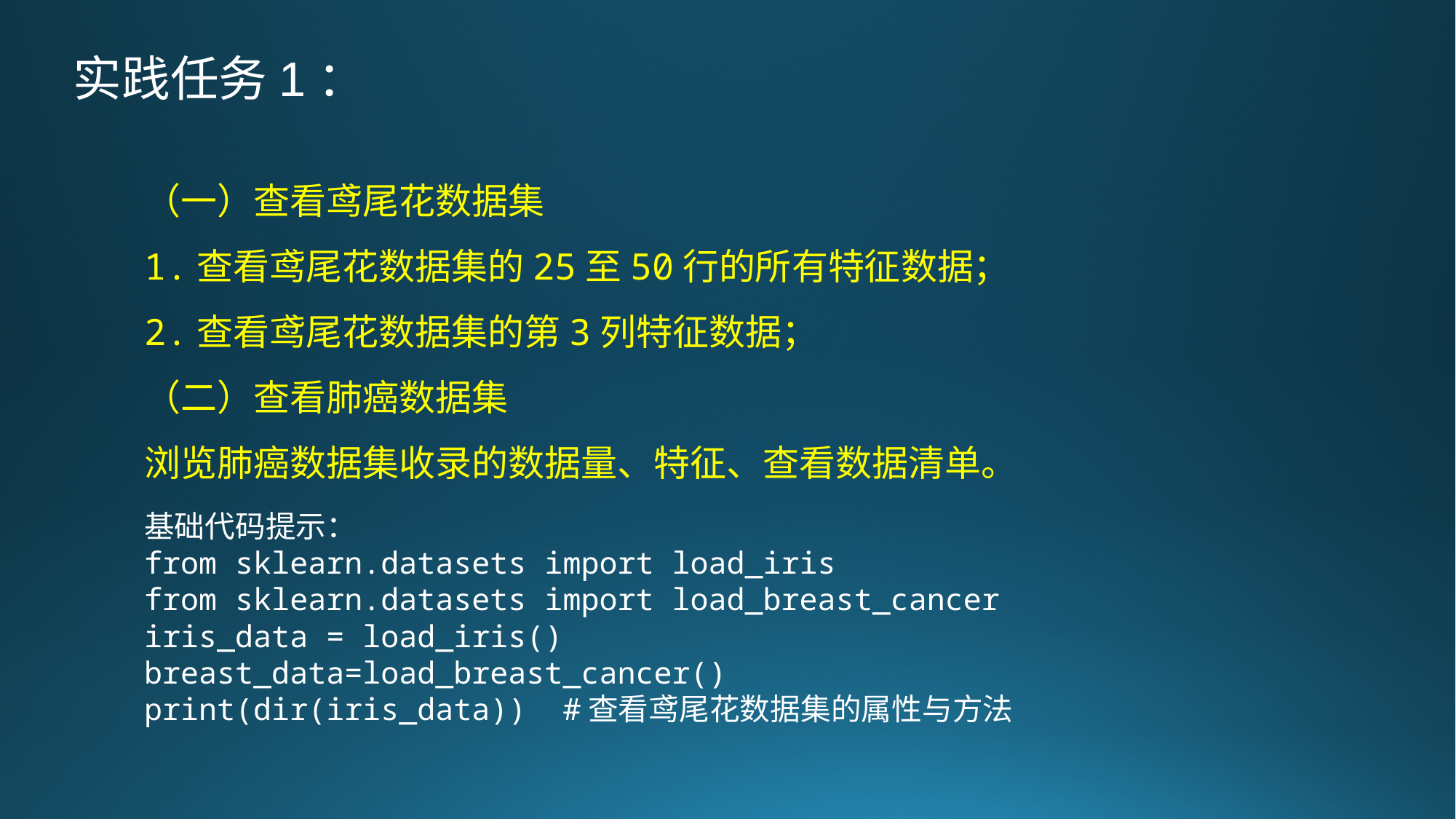

实践任务1：
（一）查看鸢尾花数据集
1.查看鸢尾花数据集的25至50行的所有特征数据；
2.查看鸢尾花数据集的第3列特征数据；
（二）查看肺癌数据集
浏览肺癌数据集收录的数据量、特征、查看数据清单。
基础代码提示：
from sklearn.datasets import load_iris
from sklearn.datasets import load_breast_cancer
iris_data = load_iris()
breast_data=load_breast_cancer()
print(dir(iris_data))  #查看鸢尾花数据集的属性与方法